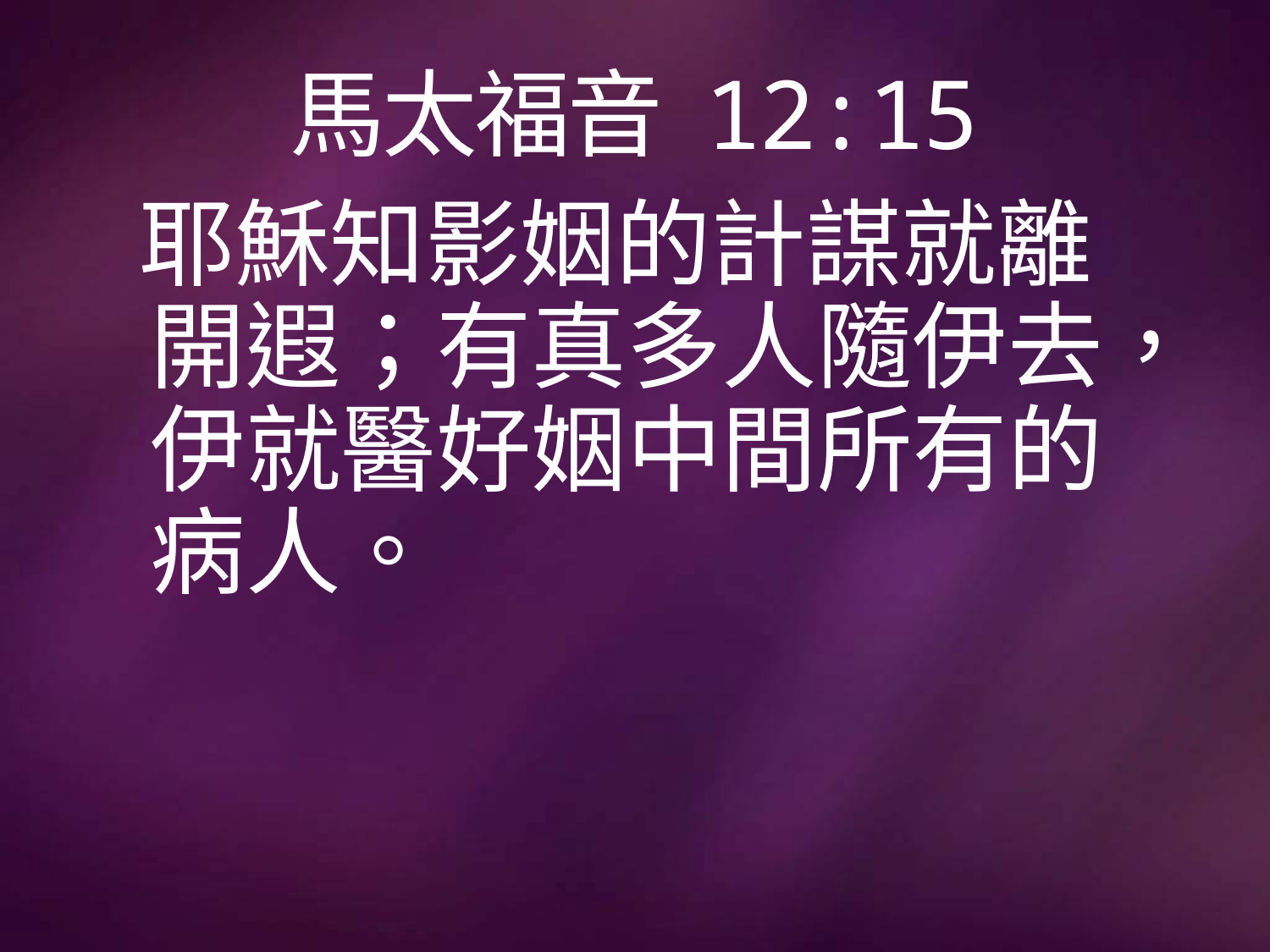

# 馬太福音 12:15
 耶穌知影姻的計謀就離開遐；有真多人隨伊去，伊就醫好姻中間所有的病人。